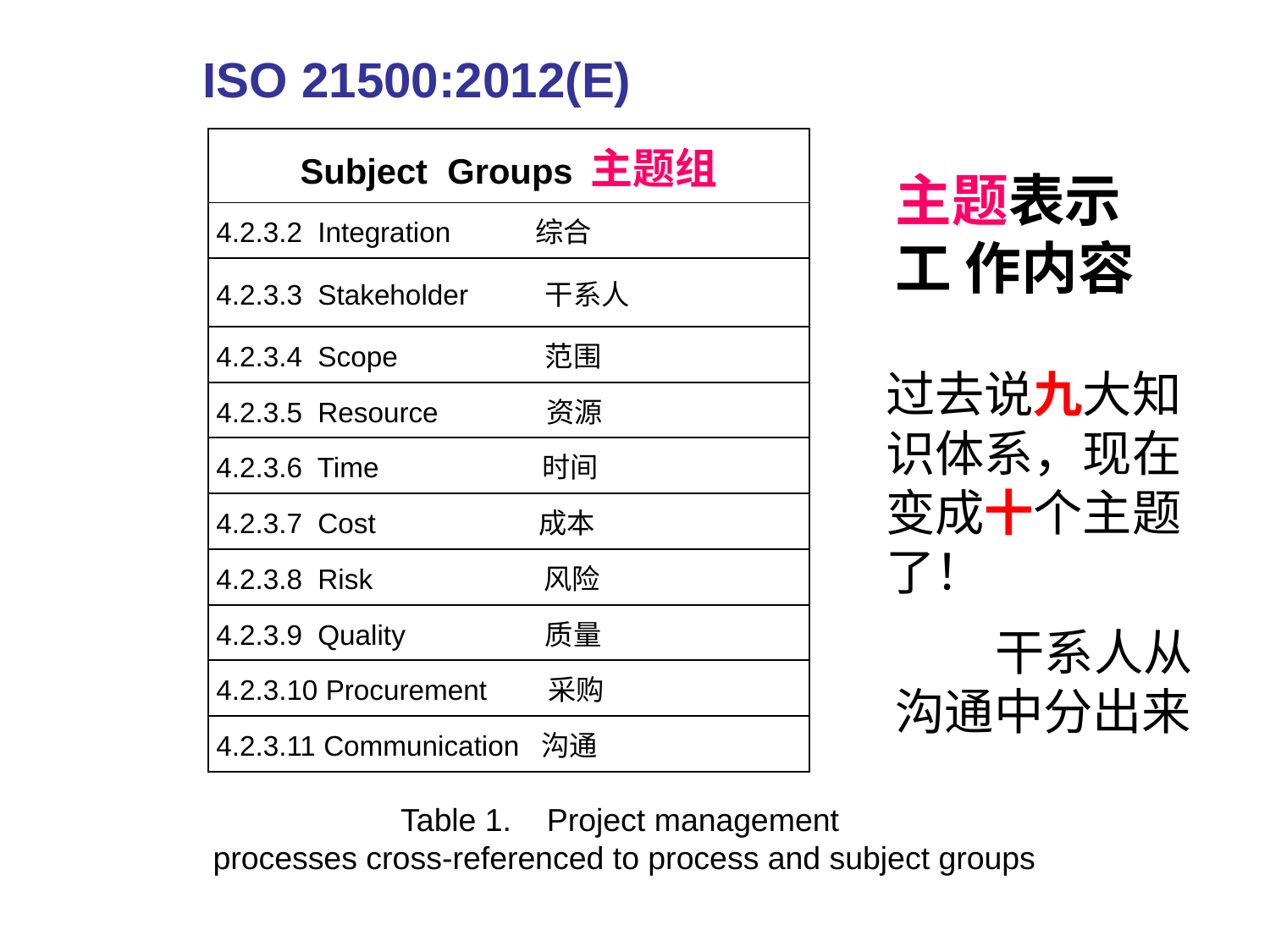

ISO 21500:2012(E)
| Subject Groups 主题组 |
| --- |
| 4.2.3.2 Integration 综合 |
| 4.2.3.3 Stakeholder 干系人 |
| 4.2.3.4 Scope 范围 |
| 4.2.3.5 Resource 资源 |
| 4.2.3.6 Time 时间 |
| 4.2.3.7 Cost 成本 |
| 4.2.3.8 Risk 风险 |
| 4.2.3.9 Quality 质量 |
| 4.2.3.10 Procurement 采购 |
| 4.2.3.11 Communication 沟通 |
主题表示
工 作内容
过去说九大知识体系，现在变成十个主题了！
        干系人从沟通中分出来
Table 1.    Project management
processes cross-referenced to process and subject groups